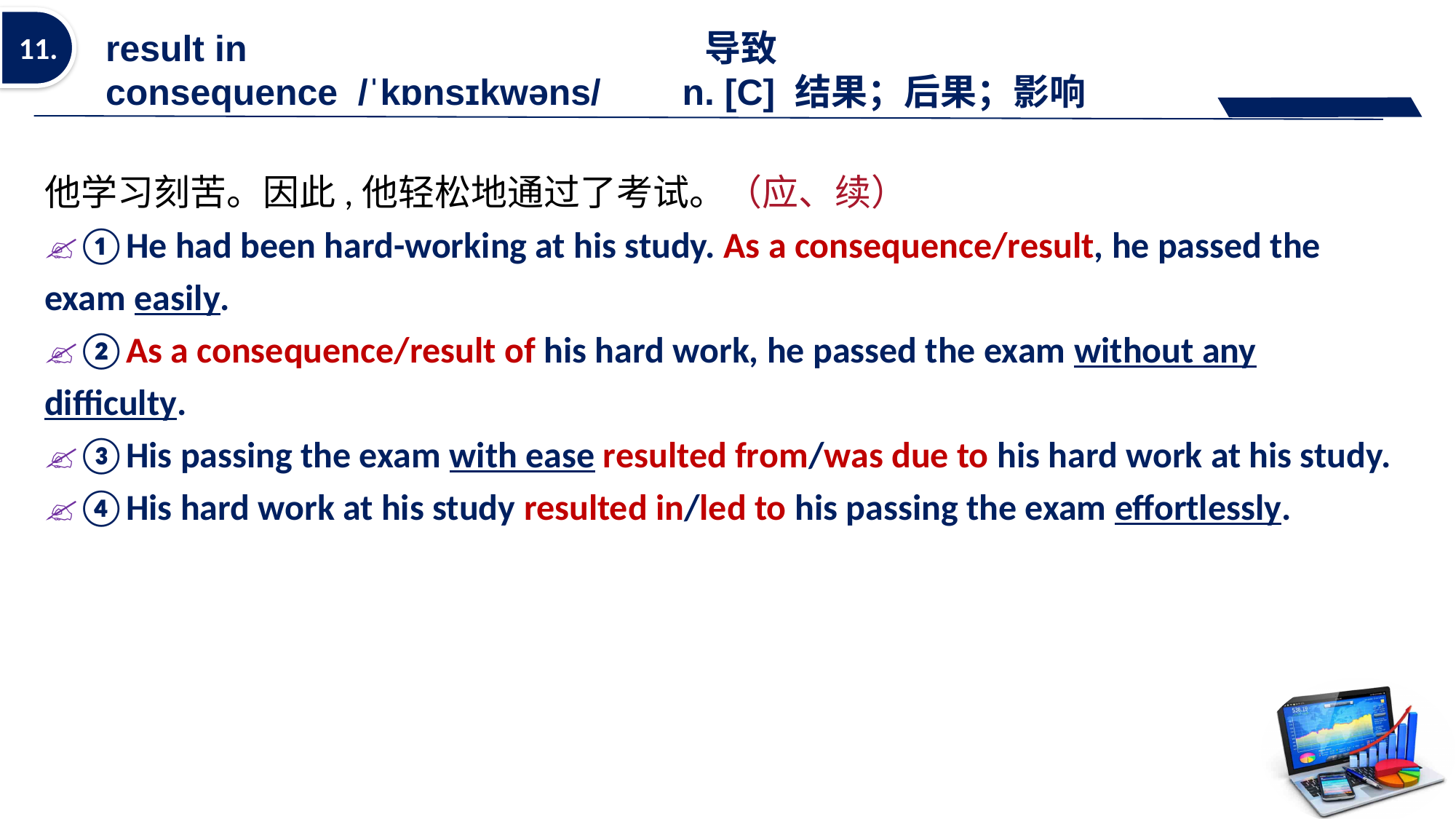

result in                                            导致
consequence  /ˈkɒnsɪkwəns/        n. [C] 结果；后果；影响

11.
他学习刻苦。因此,他轻松地通过了考试。（应、续）
✍①He had been hard-working at his study. As a consequence/result, he passed the exam easily.
✍②As a consequence/result of his hard work, he passed the exam without any difficulty.
✍③His passing the exam with ease resulted from/was due to his hard work at his study.
✍④His hard work at his study resulted in/led to his passing the exam effortlessly.